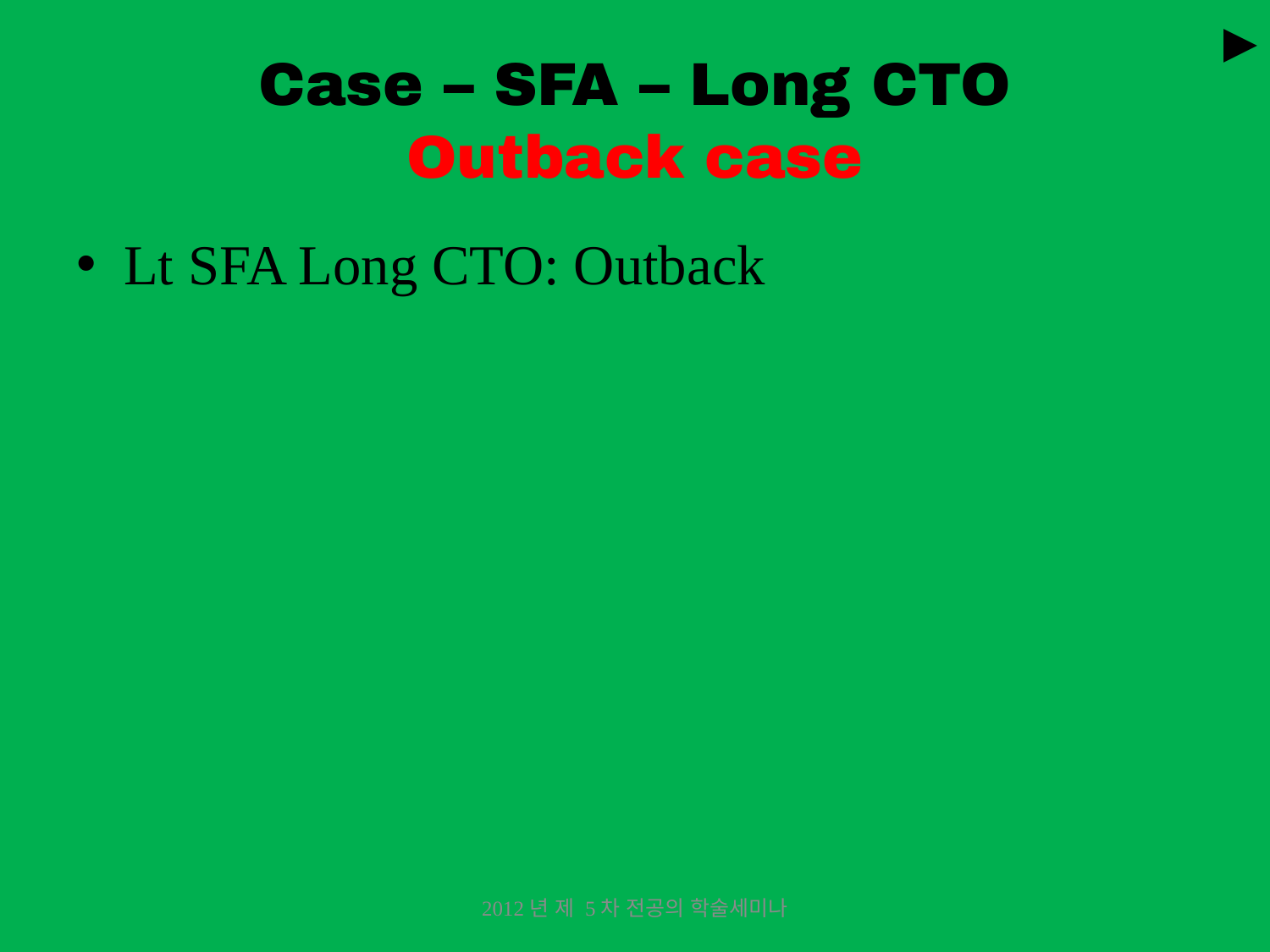

►
# Case – SFA – Long CTO Outback case
Lt SFA Long CTO: Outback
2012년 제 5차 전공의 학술세미나